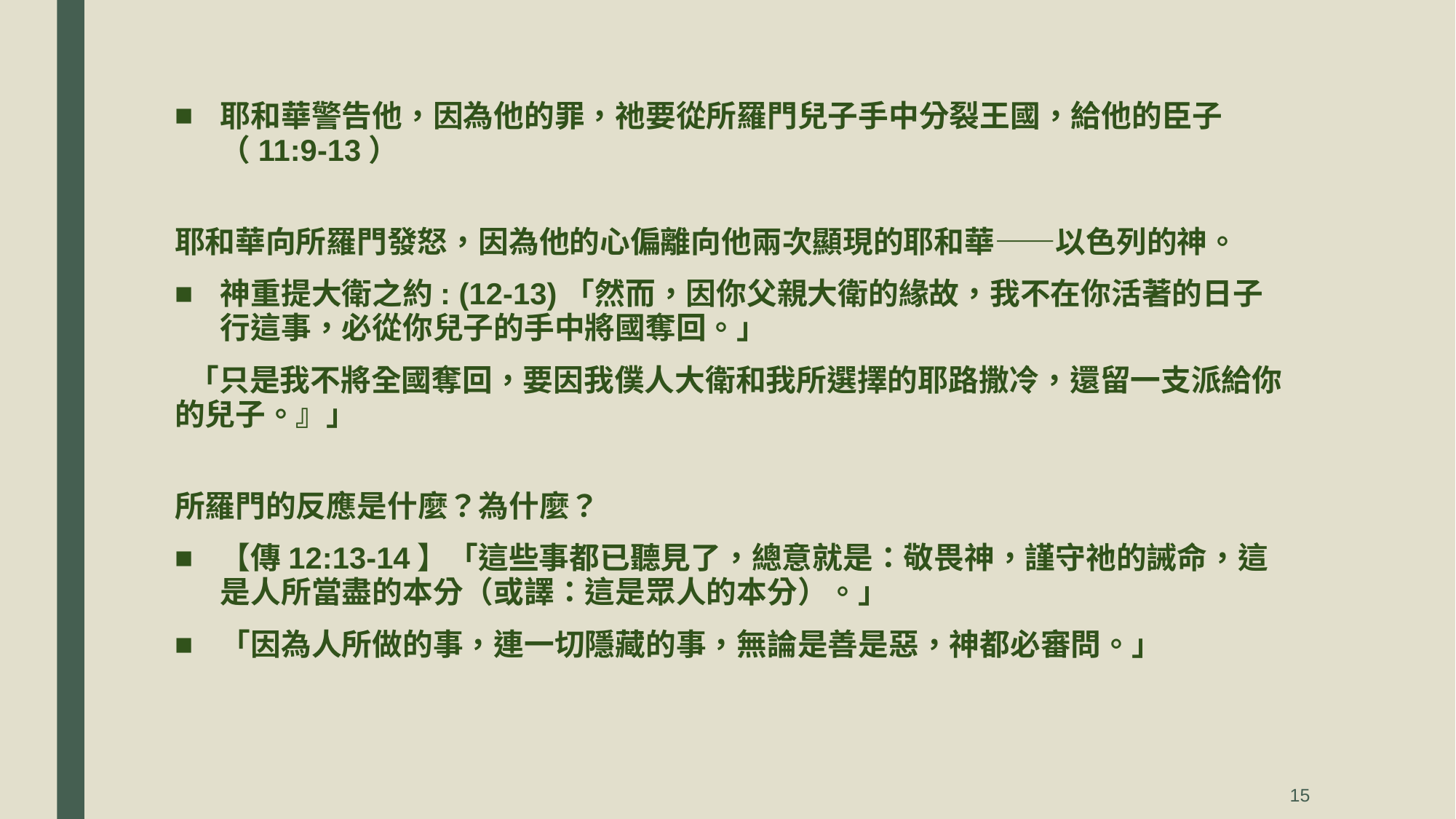

耶和華警告他，因為他的罪，祂要從所羅門兒子手中分裂王國，給他的臣子（11:9-13）
耶和華向所羅門發怒，因為他的心偏離向他兩次顯現的耶和華——以色列的神。
神重提大衛之約: (12-13)「然而，因你父親大衛的緣故，我不在你活著的日子行這事，必從你兒子的手中將國奪回。」
 「只是我不將全國奪回，要因我僕人大衛和我所選擇的耶路撒冷，還留一支派給你的兒子。』」
所羅門的反應是什麼？為什麼？
【傳12:13-14】「這些事都已聽見了，總意就是：敬畏神，謹守祂的誡命，這是人所當盡的本分（或譯：這是眾人的本分）。」
「因為人所做的事，連一切隱藏的事，無論是善是惡，神都必審問。」

15